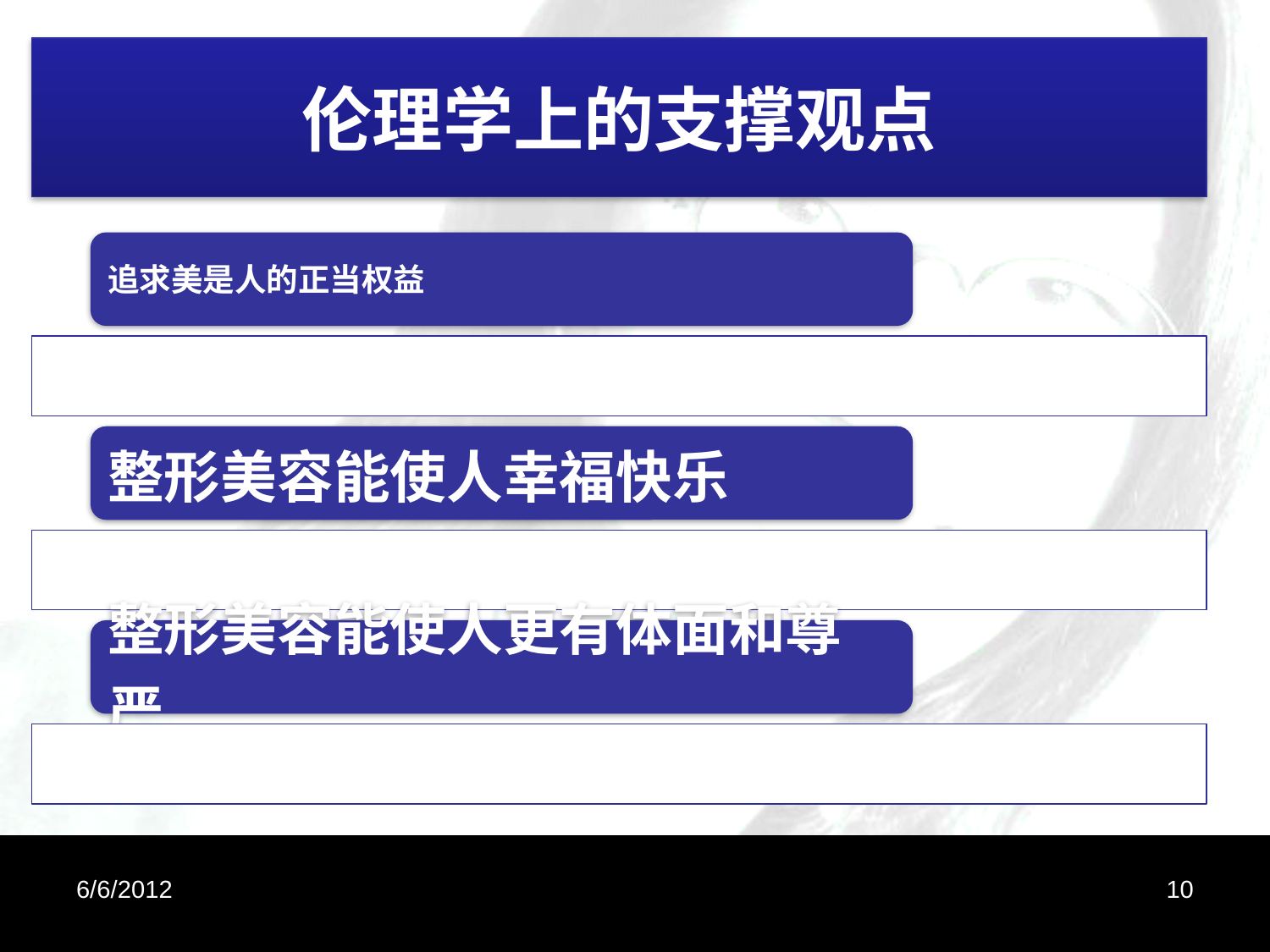

# 伦理学上的支撑观点
追求美是人的正当权益
整形美容能使人幸福快乐
整形美容能使人更有体面和尊严
6/6/2012
10